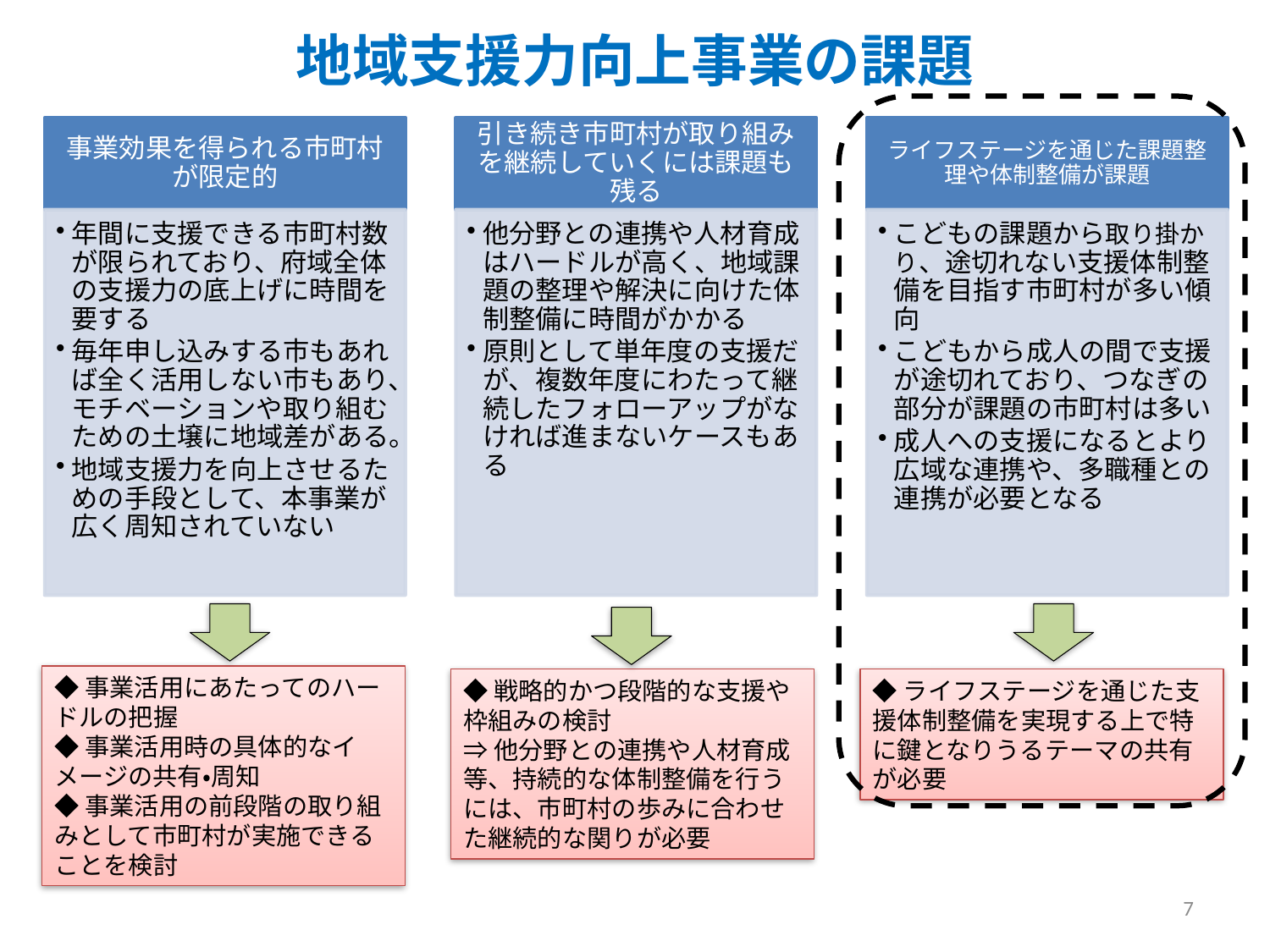

地域支援力向上事業の課題

事業効果を得られる市町村が限定的
年間に支援できる市町村数が限られており、府域全体の支援力の底上げに時間を要する
毎年申し込みする市もあれば全く活用しない市もあり、モチベーションや取り組むための土壌に地域差がある。
地域支援力を向上させるための手段として、本事業が広く周知されていない
引き続き市町村が取り組みを継続していくには課題も残る
他分野との連携や人材育成はハードルが高く、地域課題の整理や解決に向けた体制整備に時間がかかる
原則として単年度の支援だが、複数年度にわたって継続したフォローアップがなければ進まないケースもある

ライフステージを通じた課題整理や体制整備が課題
こどもの課題から取り掛かり、途切れない支援体制整備を目指す市町村が多い傾向
こどもから成人の間で支援が途切れており、つなぎの部分が課題の市町村は多い
成人への支援になるとより広域な連携や、多職種との連携が必要となる

◆事業活用にあたってのハードルの把握
◆事業活用時の具体的なイメージの共有・周知
◆事業活用の前段階の取り組みとして市町村が実施できることを検討
◆戦略的かつ段階的な支援や枠組みの検討
⇒他分野との連携や人材育成等、持続的な体制整備を行うには、市町村の歩みに合わせた継続的な関りが必要
◆ライフステージを通じた支援体制整備を実現する上で特に鍵となりうるテーマの共有が必要
7